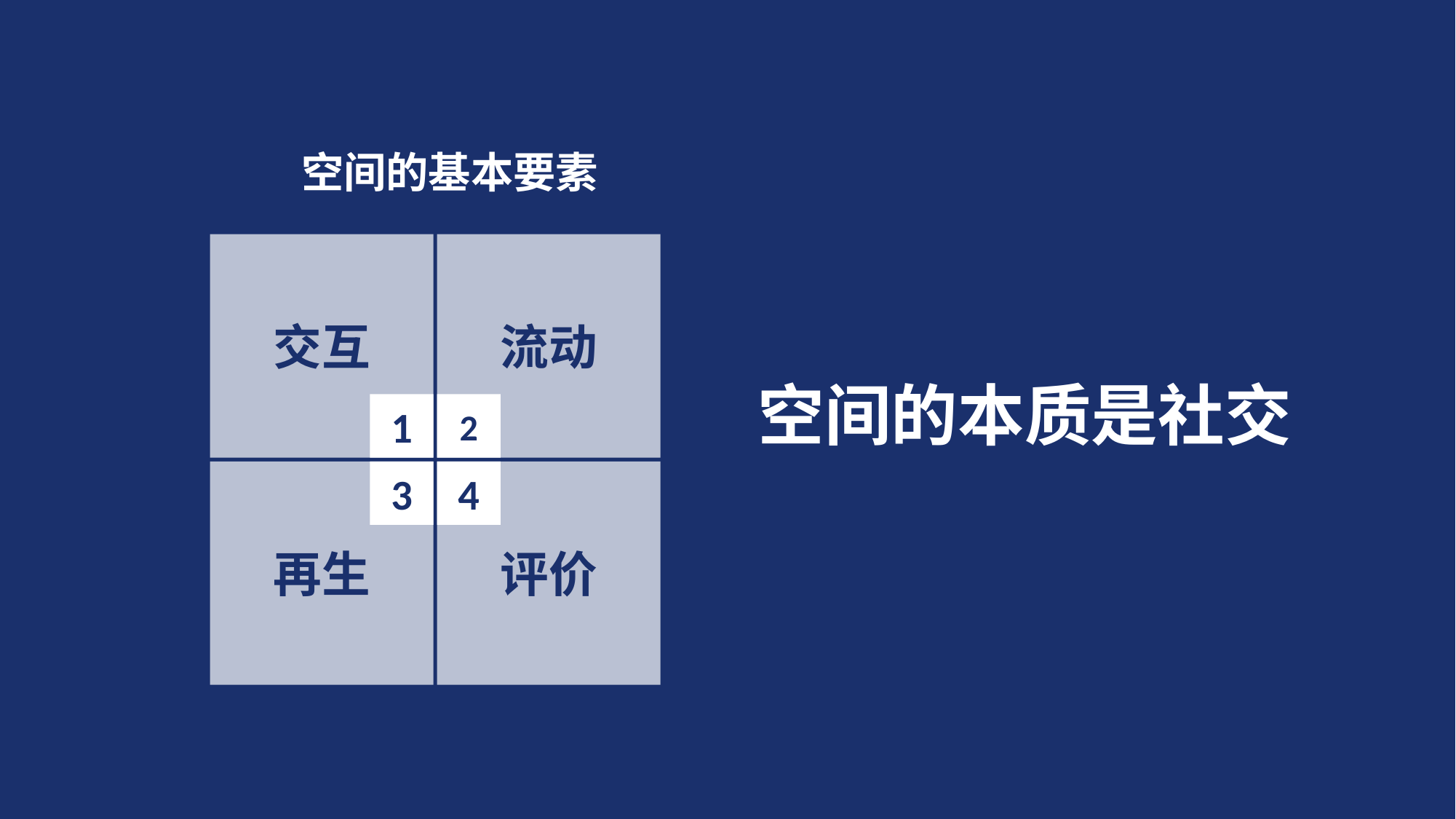

空间的基本要素
交互
流动
空间的本质是社交
1
2
3
4
再生
评价